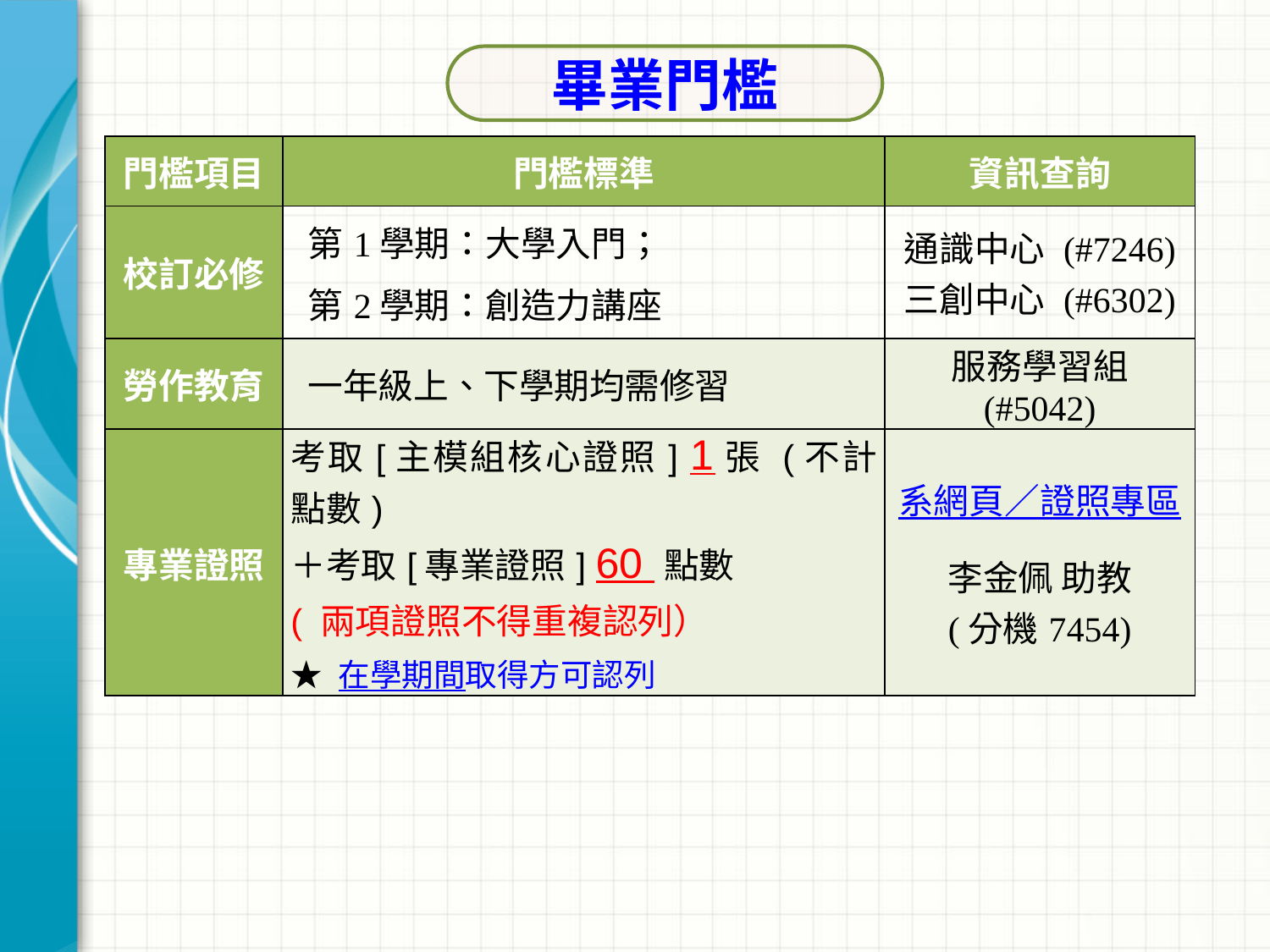

畢業門檻
| 門檻項目 | 門檻標準 | 資訊查詢 |
| --- | --- | --- |
| 校訂必修 | 第1學期：大學入門； 第2學期：創造力講座 | 通識中心 (#7246) 三創中心 (#6302) |
| 勞作教育 | 一年級上、下學期均需修習 | 服務學習組 (#5042) |
| 專業證照 | 考取[主模組核心證照] 1張 (不計點數) ＋考取[專業證照] 60 點數 ( 兩項證照不得重複認列） ★ 在學期間取得方可認列 | 系網頁／證照專區 李金佩 助教 (分機7454) |